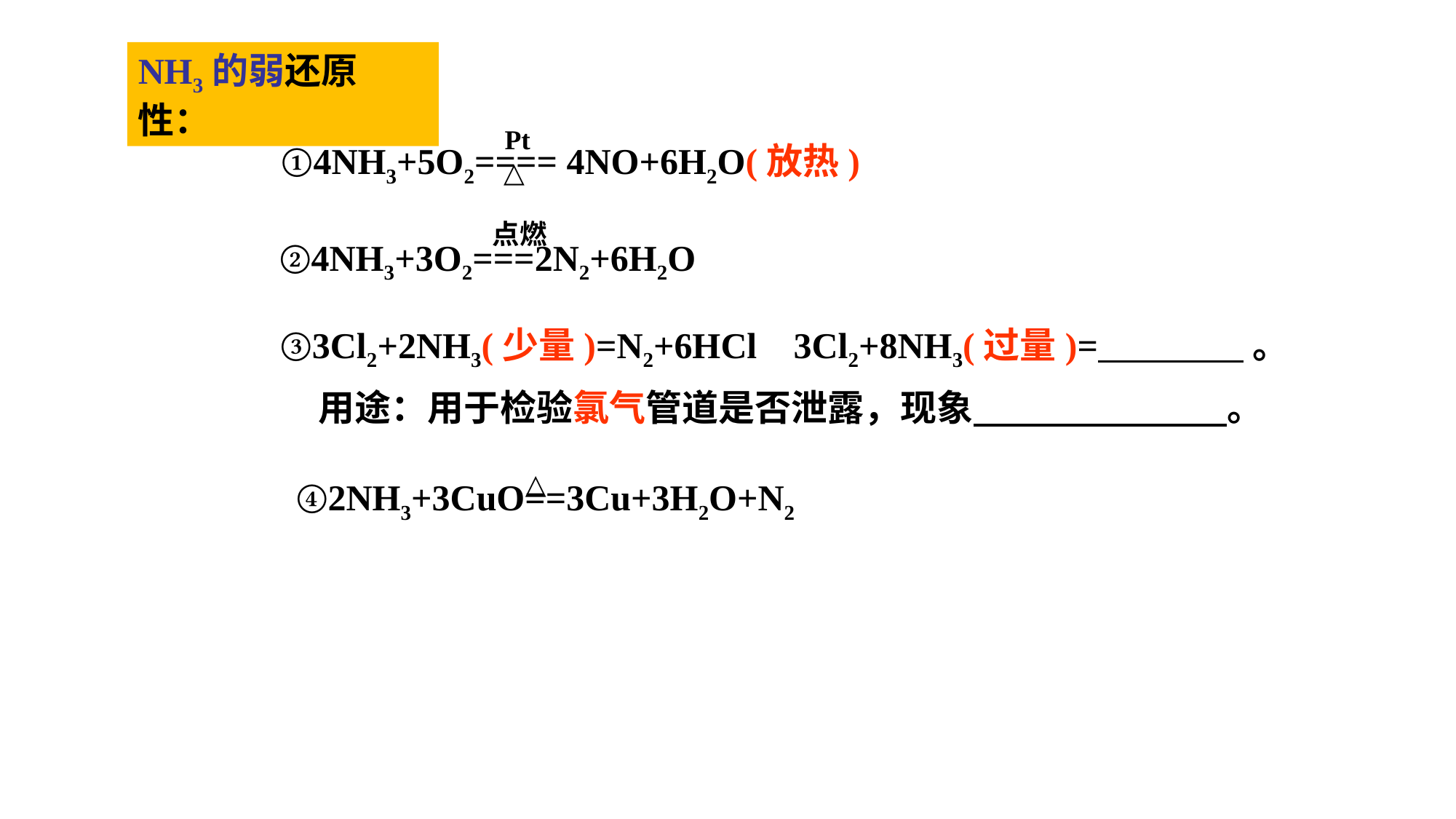

NH3的弱还原性：
Pt
△
①4NH3+5O2==== 4NO+6H2O(放热)
点燃
②4NH3+3O2===2N2+6H2O
③3Cl2+2NH3(少量)=N2+6HCl    3Cl2+8NH3(过量)=                。
用途：用于检验氯气管道是否泄露，现象                               。
△
④2NH3+3CuO==3Cu+3H2O+N2